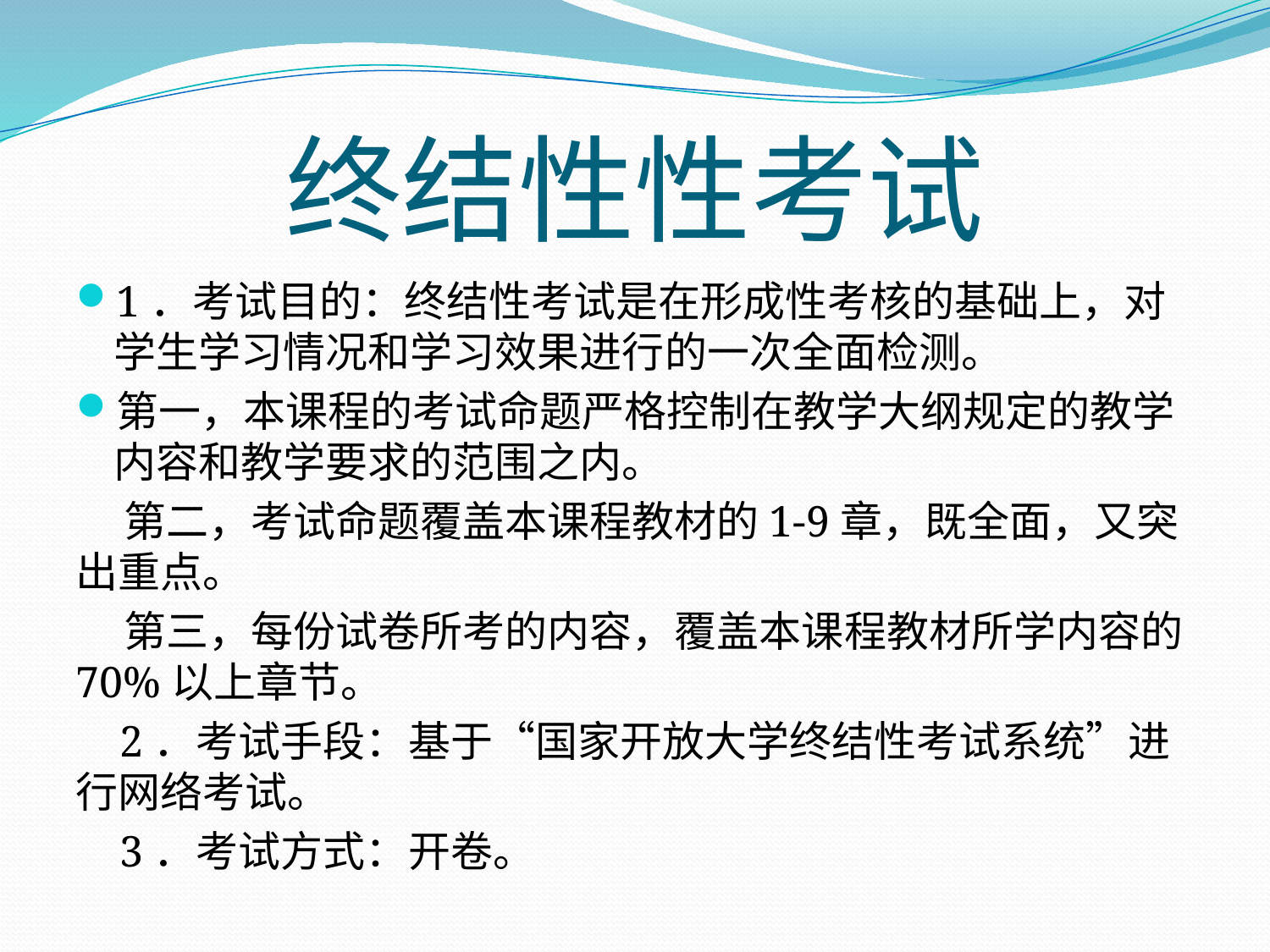

# 终结性性考试
1．考试目的：终结性考试是在形成性考核的基础上，对学生学习情况和学习效果进行的一次全面检测。
第一，本课程的考试命题严格控制在教学大纲规定的教学内容和教学要求的范围之内。
    第二，考试命题覆盖本课程教材的1-9章，既全面，又突出重点。
    第三，每份试卷所考的内容，覆盖本课程教材所学内容的70%以上章节。
    2．考试手段：基于“国家开放大学终结性考试系统”进行网络考试。
    3．考试方式：开卷。